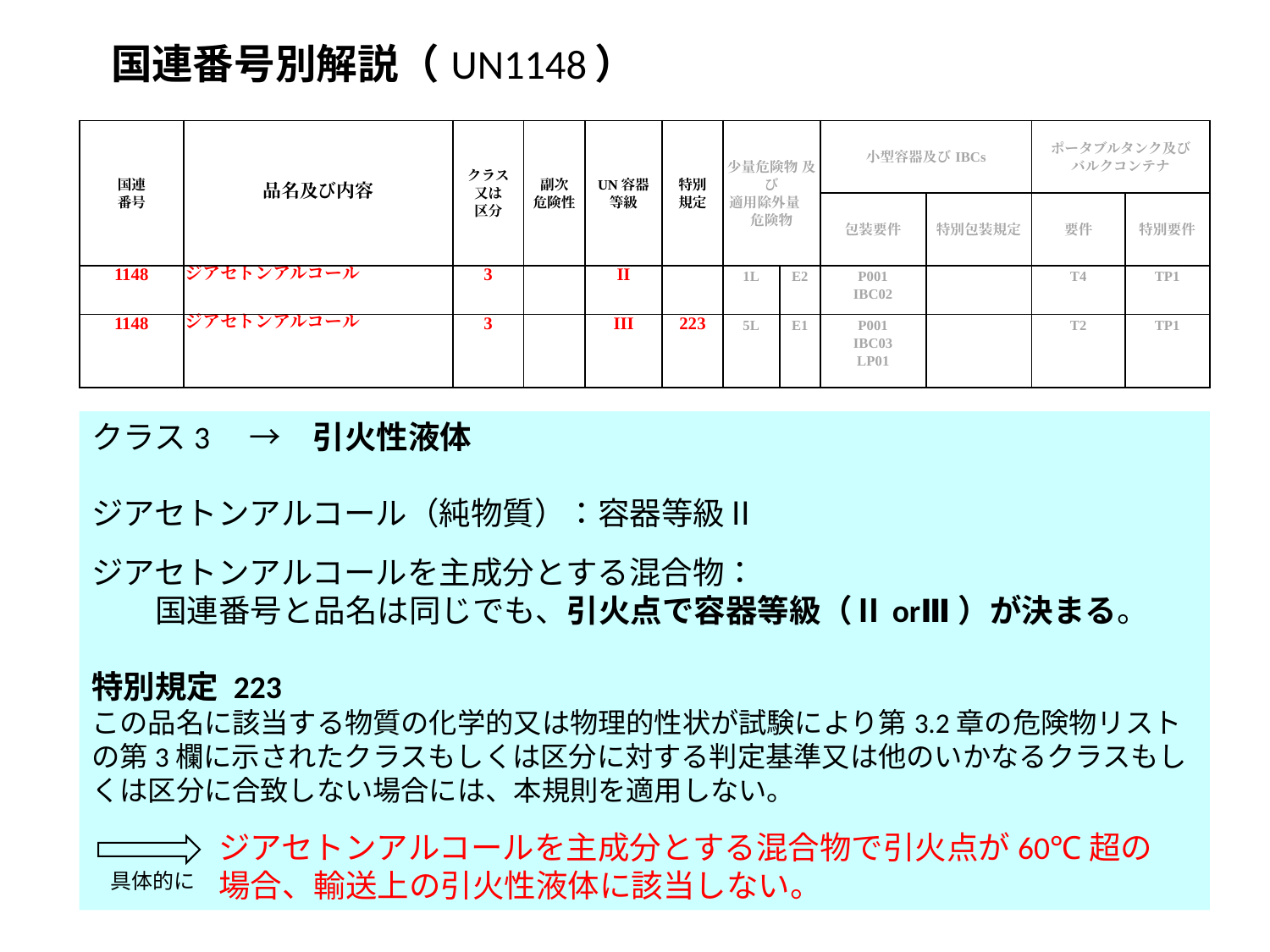

国連番号別解説（UN1148）
| 国連 番号 | 品名及び内容 | クラス 又は 区分 | 副次 危険性 | UN容器 等級 | 特別 規定 | 少量危険物 及び 適用除外量　危険物 |  | 小型容器及びIBCs |  | ポータブルタンク及び バルクコンテナ |  |
| --- | --- | --- | --- | --- | --- | --- | --- | --- | --- | --- | --- |
|  |  |  |  |  |  |  |  | 包装要件 | 特別包装規定 | 要件 | 特別要件 |
| 1148 | ジアセトンアルコール | 3 |  | II |  | 1L | E2 | P001 IBC02 |  | T4 | TP1 |
| 1148 | ジアセトンアルコール | 3 |  | III | 223 | 5L | E1 | P001 IBC03 LP01 |  | T2 | TP1 |
クラス3　→　引火性液体

ジアセトンアルコール（純物質）：容器等級Ⅱ
ジアセトンアルコールを主成分とする混合物：
　　国連番号と品名は同じでも、引火点で容器等級（ⅡorⅢ）が決まる。

特別規定 223
この品名に該当する物質の化学的又は物理的性状が試験により第3.2章の危険物リストの第3欄に示されたクラスもしくは区分に対する判定基準又は他のいかなるクラスもしくは区分に合致しない場合には、本規則を適用しない。
　　　　ジアセトンアルコールを主成分とする混合物で引火点が60℃超の
　　　　場合、輸送上の引火性液体に該当しない。

具体的に